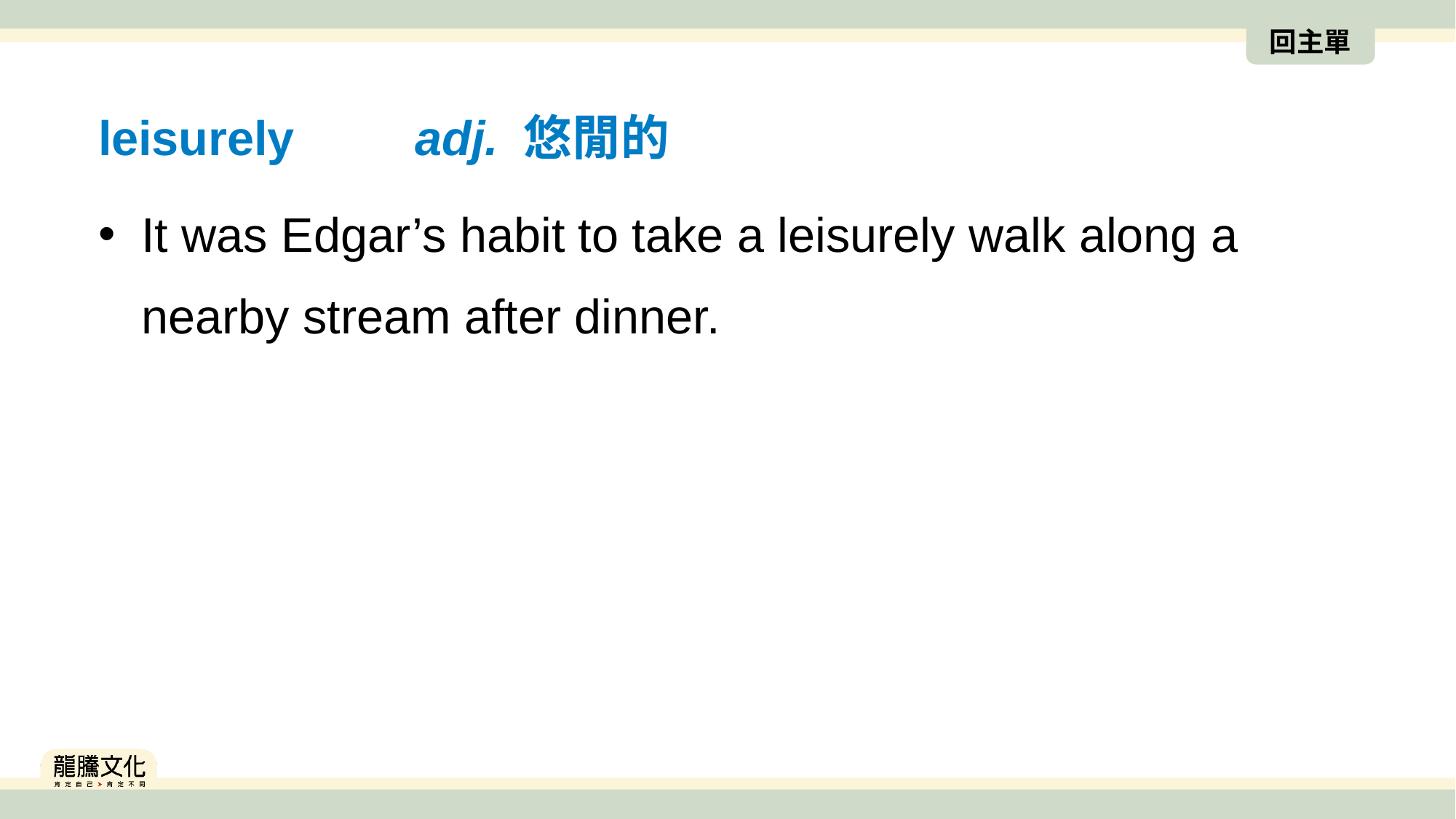

回主單
leisurely　　adj. 悠閒的
It was Edgar’s habit to take a leisurely walk along a nearby stream after dinner.